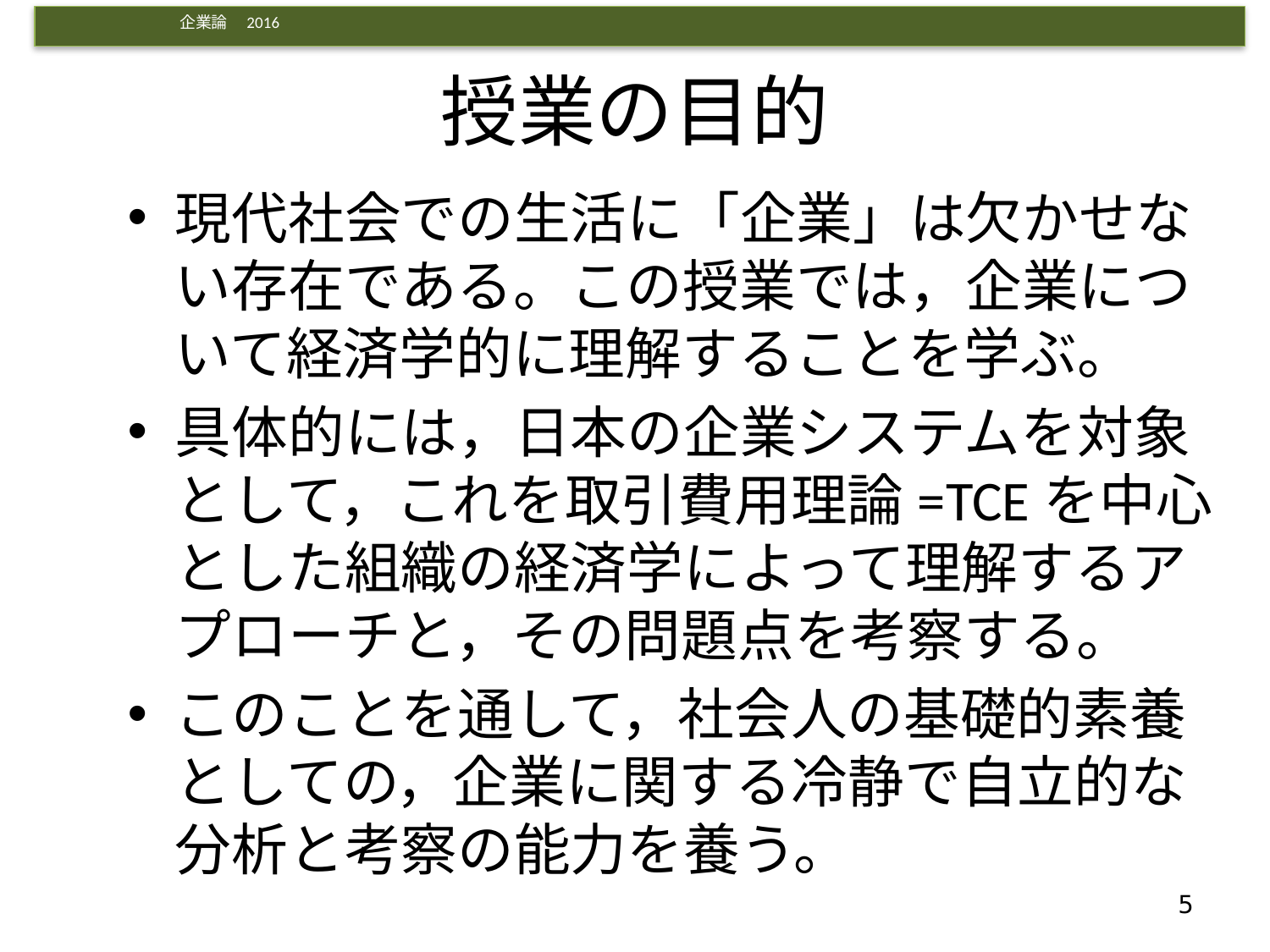

# 授業の目的
現代社会での生活に「企業」は欠かせない存在である。この授業では，企業について経済学的に理解することを学ぶ。
具体的には，日本の企業システムを対象として，これを取引費用理論=TCEを中心とした組織の経済学によって理解するアプローチと，その問題点を考察する。
このことを通して，社会人の基礎的素養としての，企業に関する冷静で自立的な分析と考察の能力を養う。
5